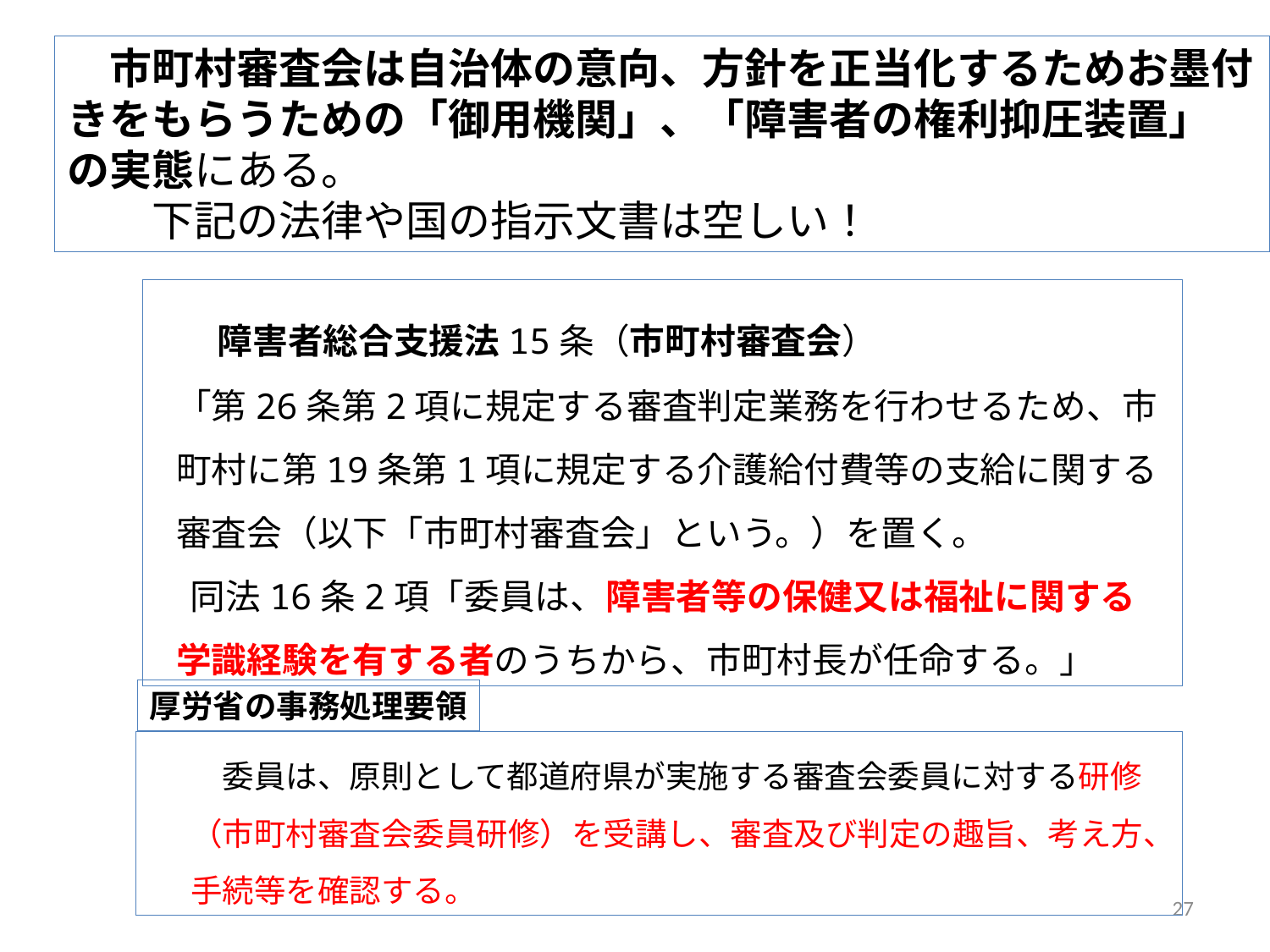

市町村審査会は自治体の意向、方針を正当化するためお墨付きをもらうための「御用機関」、「障害者の権利抑圧装置」
の実態にある。
　　下記の法律や国の指示文書は空しい！
 　障害者総合支援法15条（市町村審査会）
「第26条第2項に規定する審査判定業務を行わせるため、市町村に第19条第1項に規定する介護給付費等の支給に関する審査会（以下「市町村審査会」という。）を置く。
　同法16条2項「委員は、障害者等の保健又は福祉に関する学識経験を有する者のうちから、市町村長が任命する。」
厚労省の事務処理要領
　委員は、原則として都道府県が実施する審査会委員に対する研修（市町村審査会委員研修）を受講し、審査及び判定の趣旨、考え方、手続等を確認する。
27